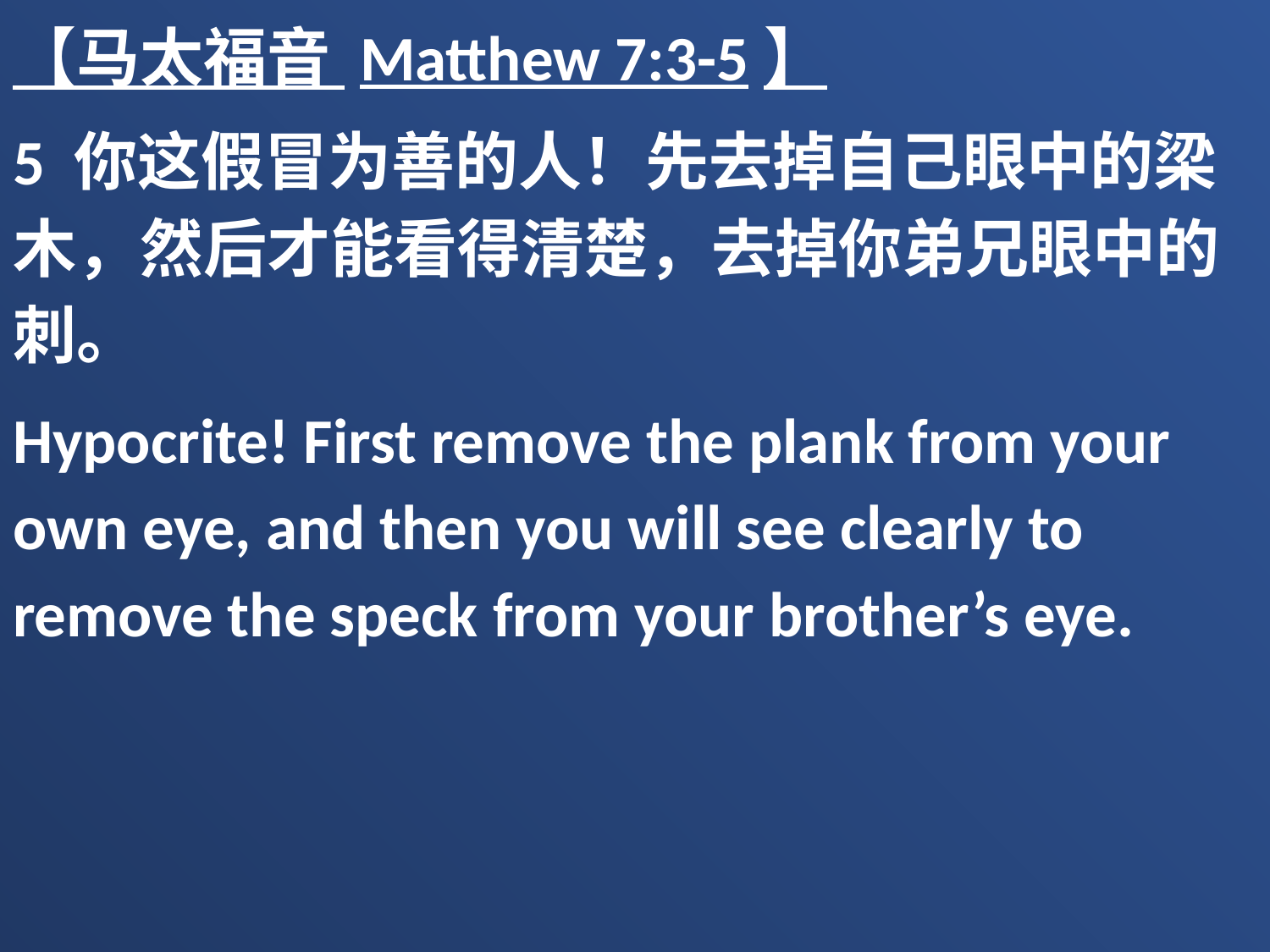

【马太福音 Matthew 7:3-5】
5 你这假冒为善的人！先去掉自己眼中的梁木，然后才能看得清楚，去掉你弟兄眼中的刺。
Hypocrite! First remove the plank from your own eye, and then you will see clearly to remove the speck from your brother’s eye.